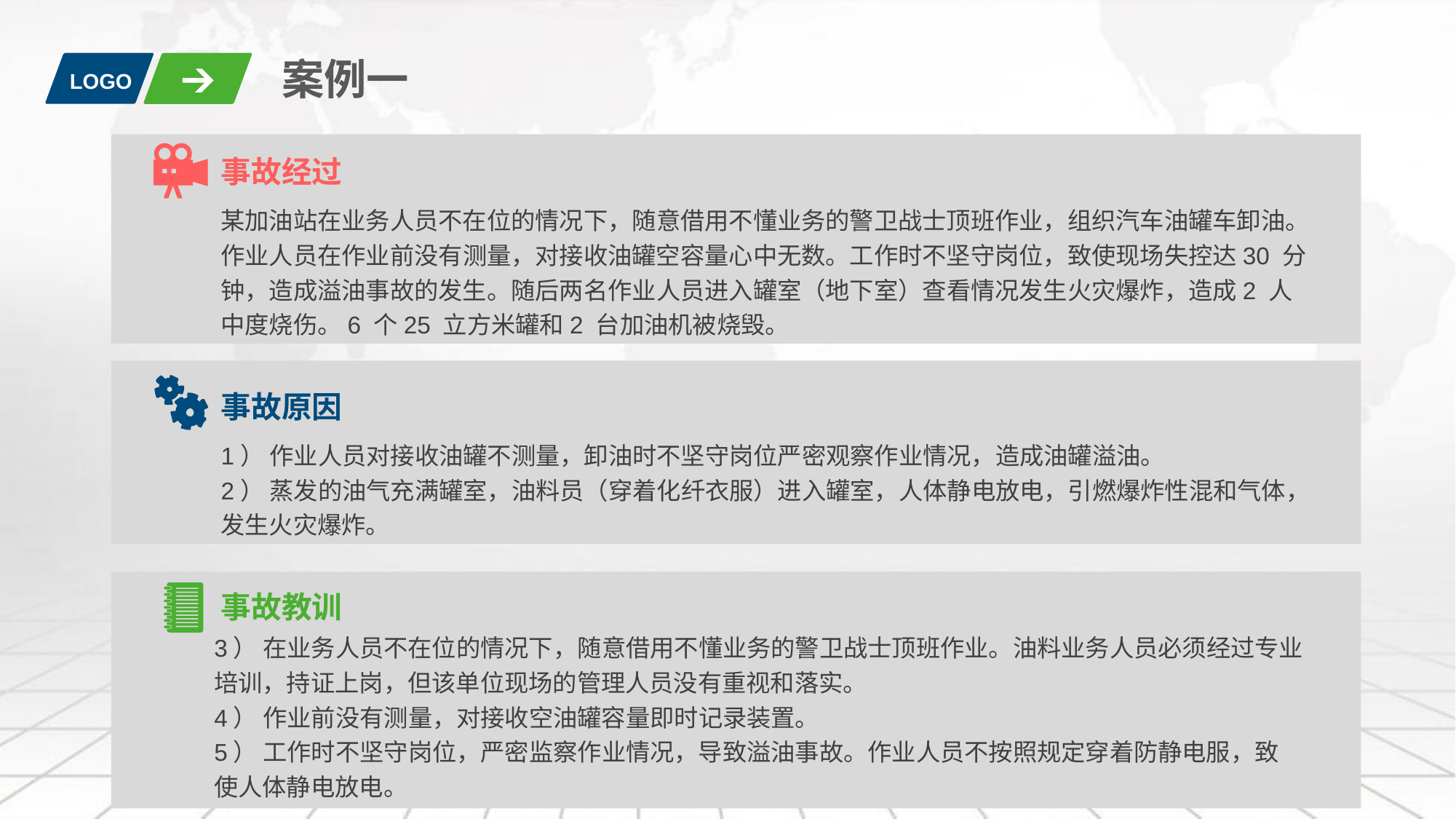

案例一

LOGO

事故经过
某加油站在业务人员不在位的情况下，随意借用不懂业务的警卫战士顶班作业，组织汽车油罐车卸油。作业人员在作业前没有测量，对接收油罐空容量心中无数。工作时不坚守岗位，致使现场失控达30 分钟，造成溢油事故的发生。随后两名作业人员进入罐室（地下室）查看情况发生火灾爆炸，造成2 人中度烧伤。6 个25 立方米罐和2 台加油机被烧毁。

事故原因
1） 作业人员对接收油罐不测量，卸油时不坚守岗位严密观察作业情况，造成油罐溢油。
2） 蒸发的油气充满罐室，油料员（穿着化纤衣服）进入罐室，人体静电放电，引燃爆炸性混和气体，发生火灾爆炸。

事故教训
3） 在业务人员不在位的情况下，随意借用不懂业务的警卫战士顶班作业。油料业务人员必须经过专业培训，持证上岗，但该单位现场的管理人员没有重视和落实。
4） 作业前没有测量，对接收空油罐容量即时记录装置。
5） 工作时不坚守岗位，严密监察作业情况，导致溢油事故。作业人员不按照规定穿着防静电服，致
使人体静电放电。